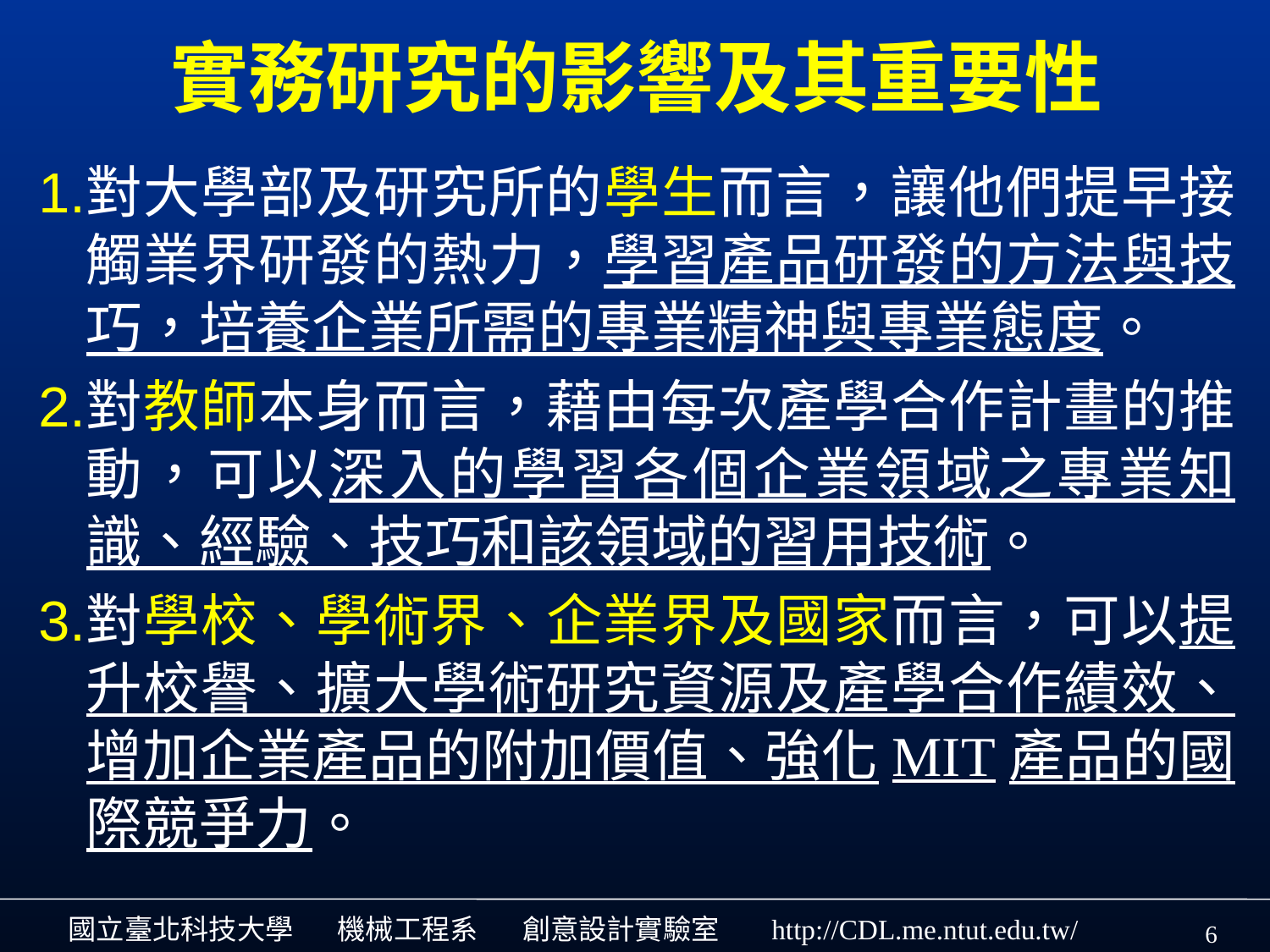

# 實務研究的影響及其重要性
對大學部及研究所的學生而言，讓他們提早接觸業界研發的熱力，學習產品研發的方法與技巧，培養企業所需的專業精神與專業態度。
對教師本身而言，藉由每次產學合作計畫的推動，可以深入的學習各個企業領域之專業知識、經驗、技巧和該領域的習用技術。
對學校、學術界、企業界及國家而言，可以提升校譽、擴大學術研究資源及產學合作績效、增加企業產品的附加價值、強化MIT產品的國際競爭力。

6